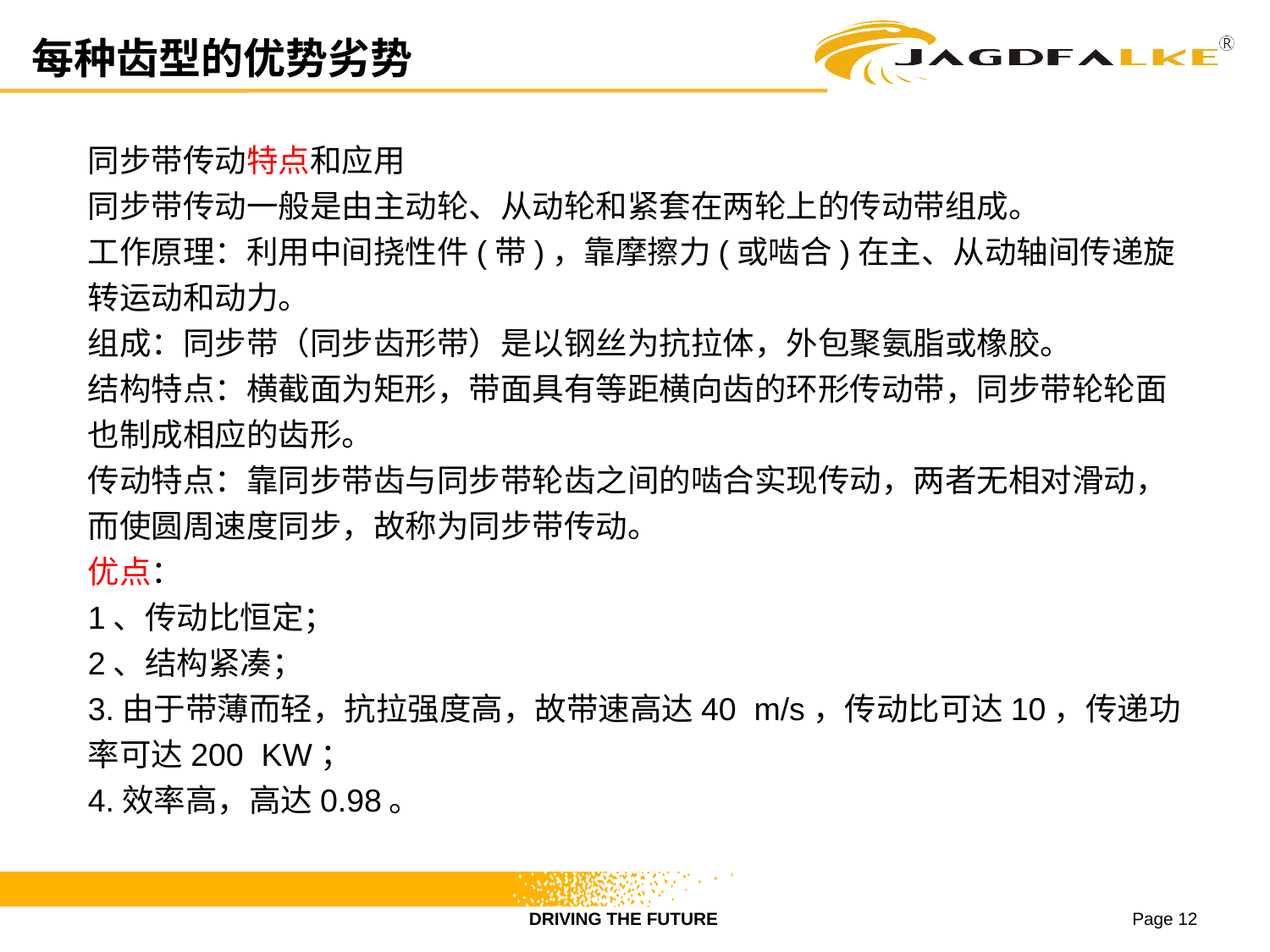

每种齿型的优势劣势
同步带传动特点和应用
同步带传动一般是由主动轮、从动轮和紧套在两轮上的传动带组成。
工作原理：利用中间挠性件(带)，靠摩擦力(或啮合)在主、从动轴间传递旋转运动和动力。
组成：同步带（同步齿形带）是以钢丝为抗拉体，外包聚氨脂或橡胶。
结构特点：横截面为矩形，带面具有等距横向齿的环形传动带，同步带轮轮面也制成相应的齿形。
传动特点：靠同步带齿与同步带轮齿之间的啮合实现传动，两者无相对滑动，而使圆周速度同步，故称为同步带传动。
优点：
1、传动比恒定；
2、结构紧凑；
3.由于带薄而轻，抗拉强度高，故带速高达40  m/s，传动比可达10，传递功率可达200  KW；
4.效率高，高达0.98。
DRIVING THE FUTURE
Page 12